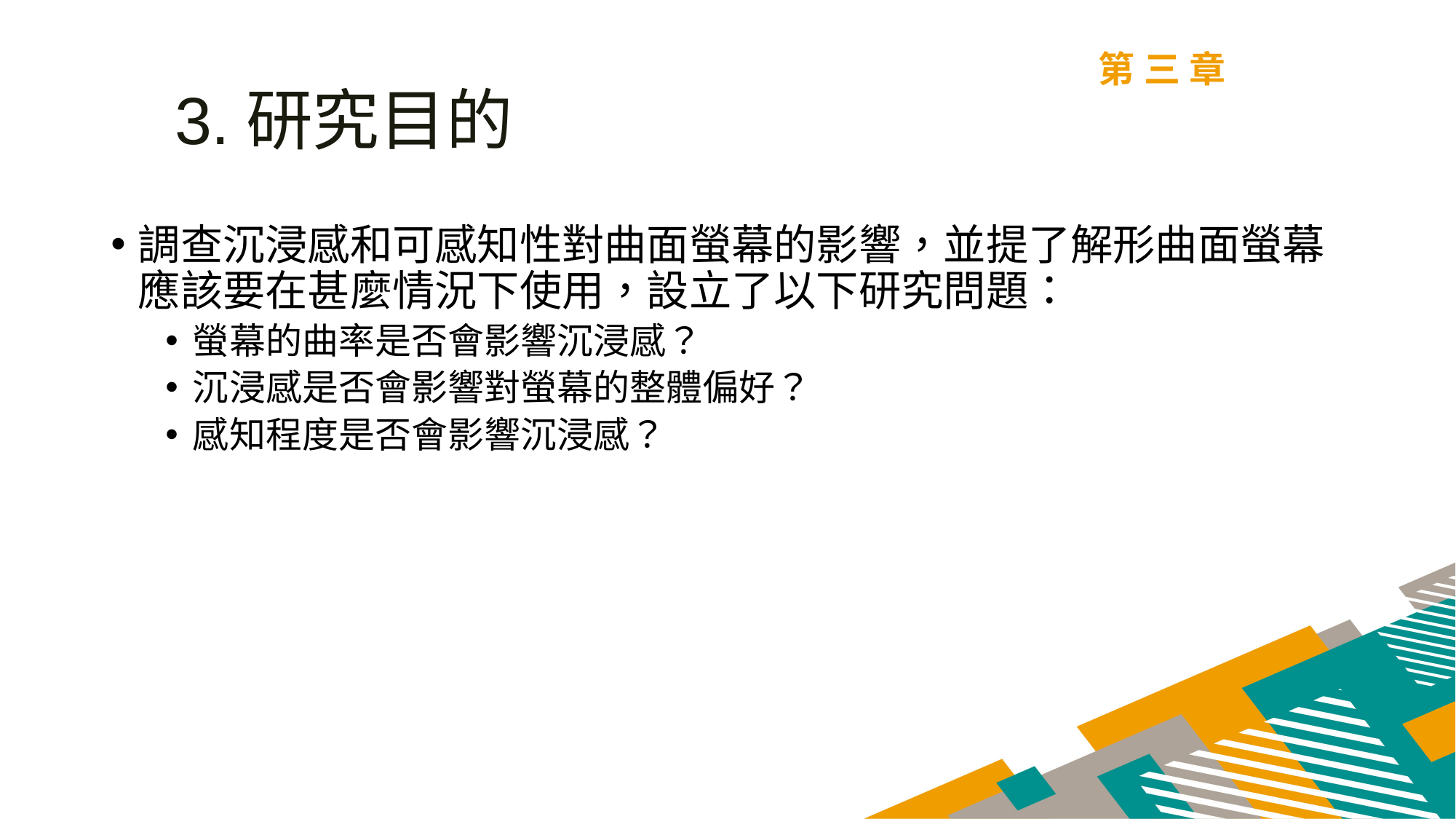

第三章
3.研究目的
調查沉浸感和可感知性對曲面螢幕的影響，並提了解形曲面螢幕應該要在甚麼情況下使用，設立了以下研究問題：
螢幕的曲率是否會影響沉浸感？
沉浸感是否會影響對螢幕的整體偏好？
感知程度是否會影響沉浸感？